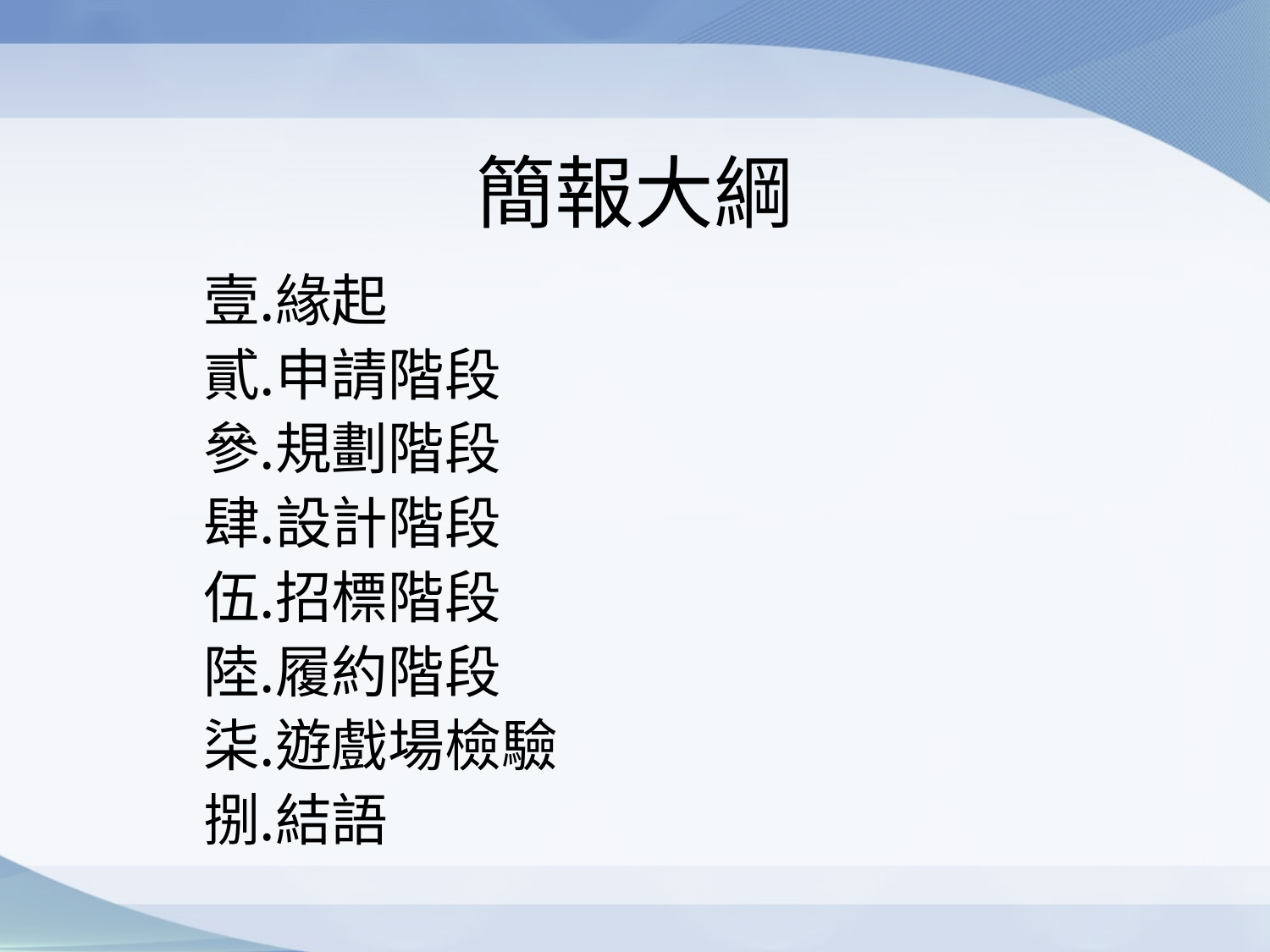

# 簡報大綱
緣起
申請階段
規劃階段
設計階段
招標階段
履約階段
遊戲場檢驗
結語